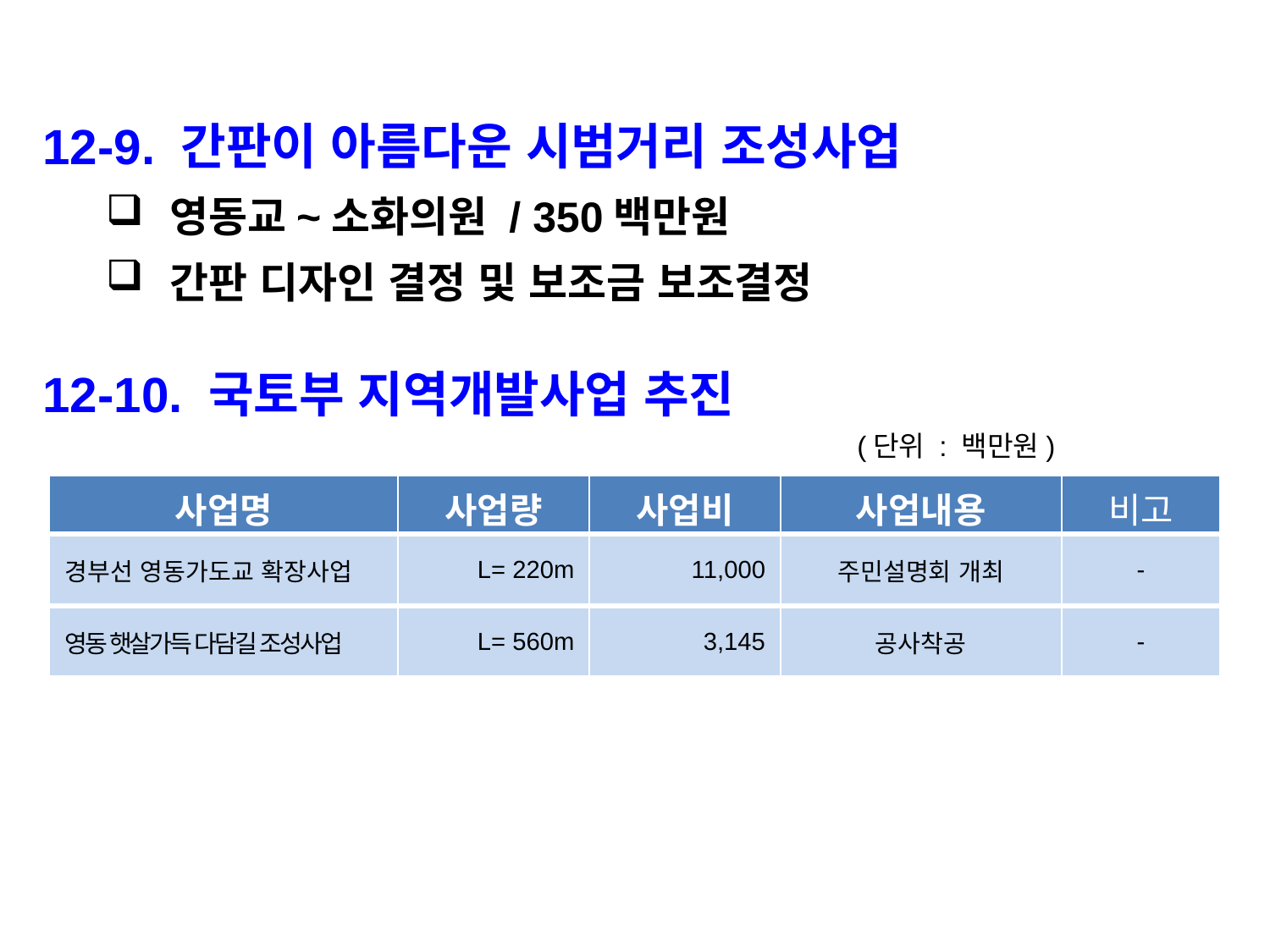

12-9. 간판이 아름다운 시범거리 조성사업
영동교~소화의원 / 350백만원
간판 디자인 결정 및 보조금 보조결정

12-10. 국토부 지역개발사업 추진
                                                                                                        (단위 : 백만원)
| 사업명 | 사업량 | 사업비 | 사업내용 | 비고 |
| --- | --- | --- | --- | --- |
| 경부선 영동가도교 확장사업 | L= 220m | 11,000 | 주민설명회 개최 | - |
| 영동 햇살가득 다담길 조성사업 | L= 560m | 3,145 | 공사착공 | - |